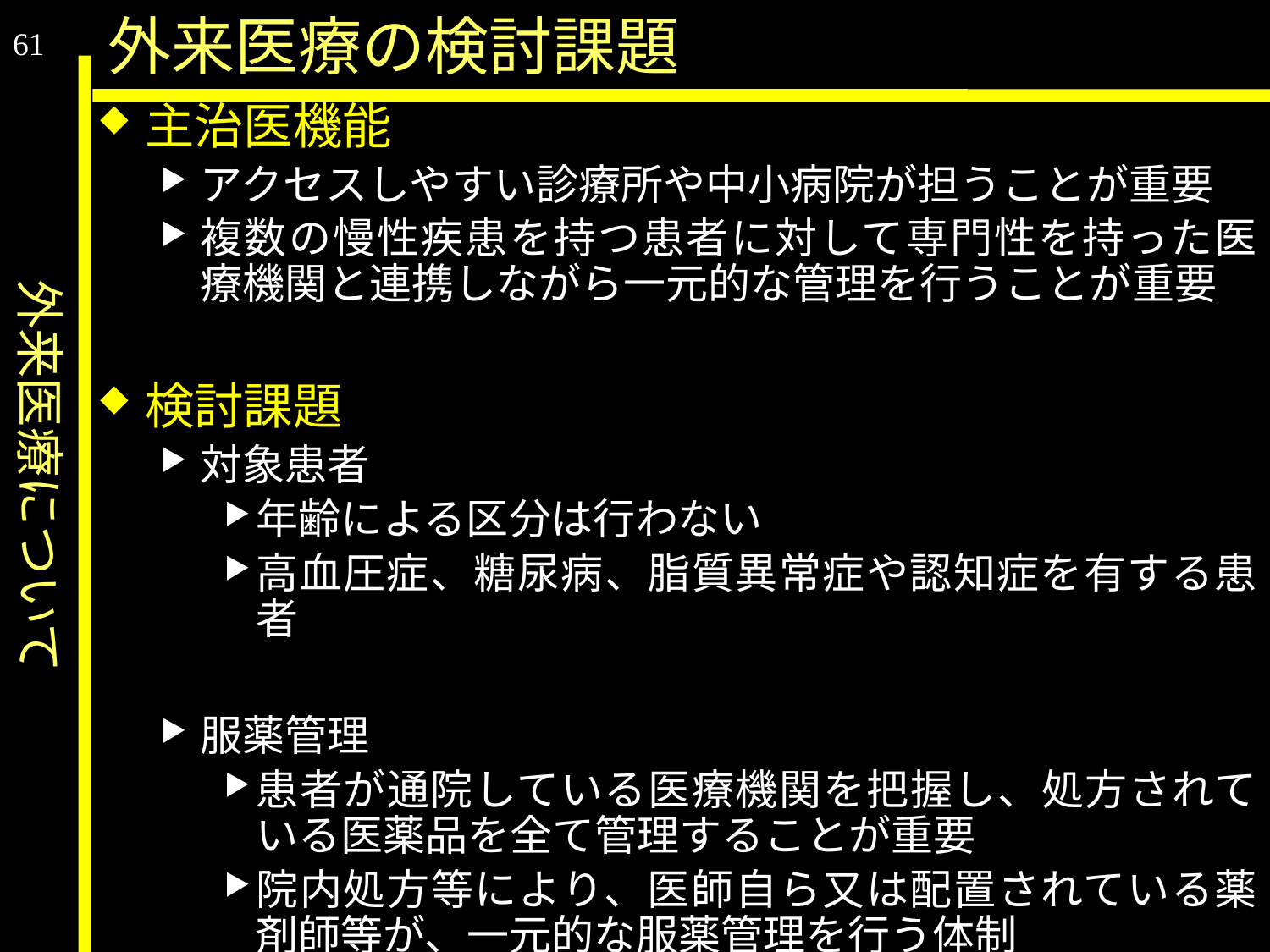

外来医療について
外来医療の検討課題
61

主治医機能
アクセスしやすい診療所や中小病院が担うことが重要
複数の慢性疾患を持つ患者に対して専門性を持った医療機関と連携しながら一元的な管理を行うことが重要

検討課題
対象患者
年齢による区分は行わない
高血圧症、糖尿病、脂質異常症や認知症を有する患者

服薬管理
患者が通院している医療機関を把握し、処方されている医薬品を全て管理することが重要
院内処方等により、医師自ら又は配置されている薬剤師等が、一元的な服薬管理を行う体制